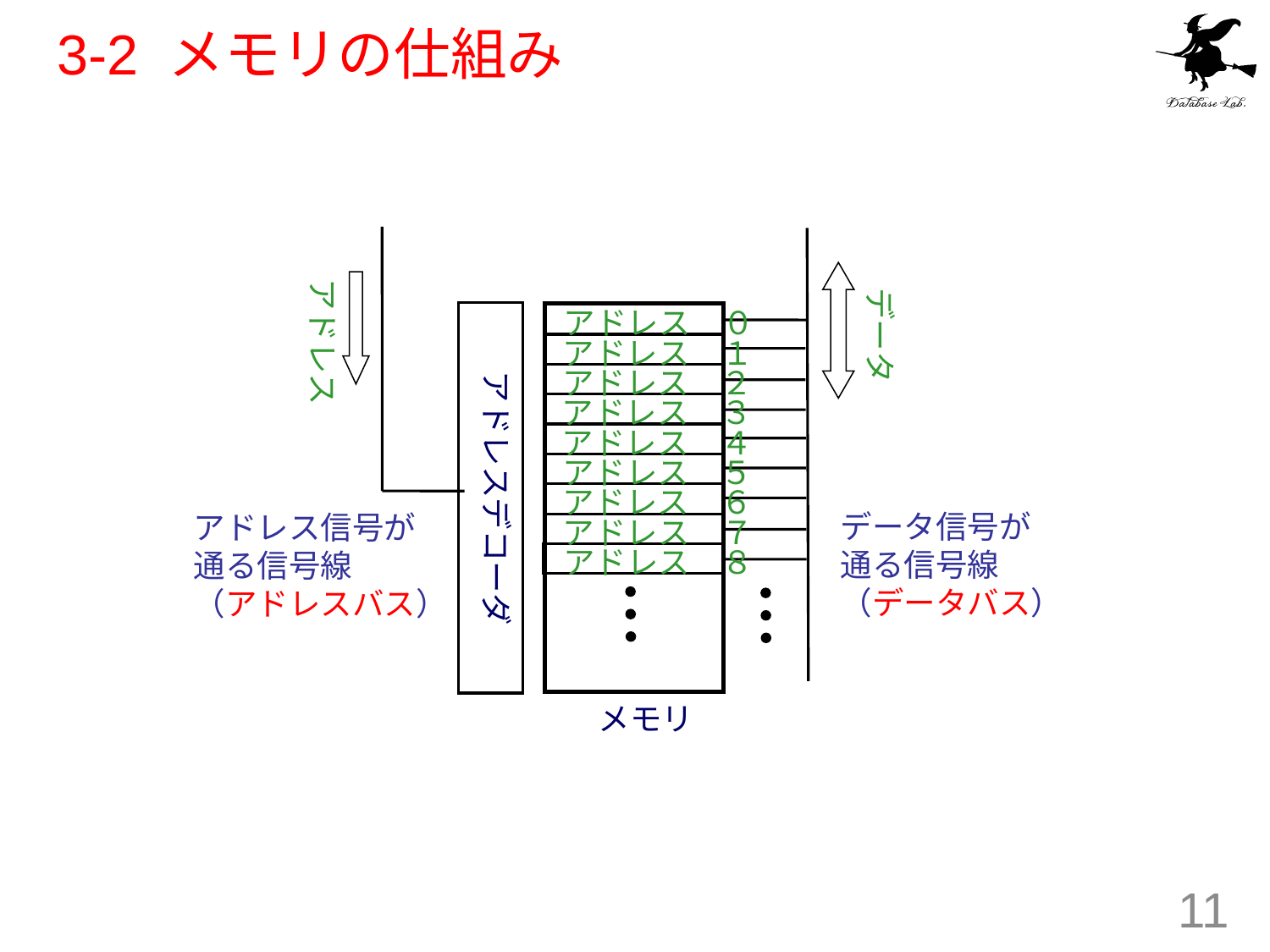

# 3-2 メモリの仕組み

アドレス

データ
アドレス　０
アドレスデコーダ

アドレス　１

アドレス　２

アドレス　３

アドレス　４

アドレス　５

アドレス　６

データ信号が
通る信号線
（データバス）
アドレス信号が
通る信号線
（アドレスバス）
アドレス　７

アドレス　８

メモリ
11